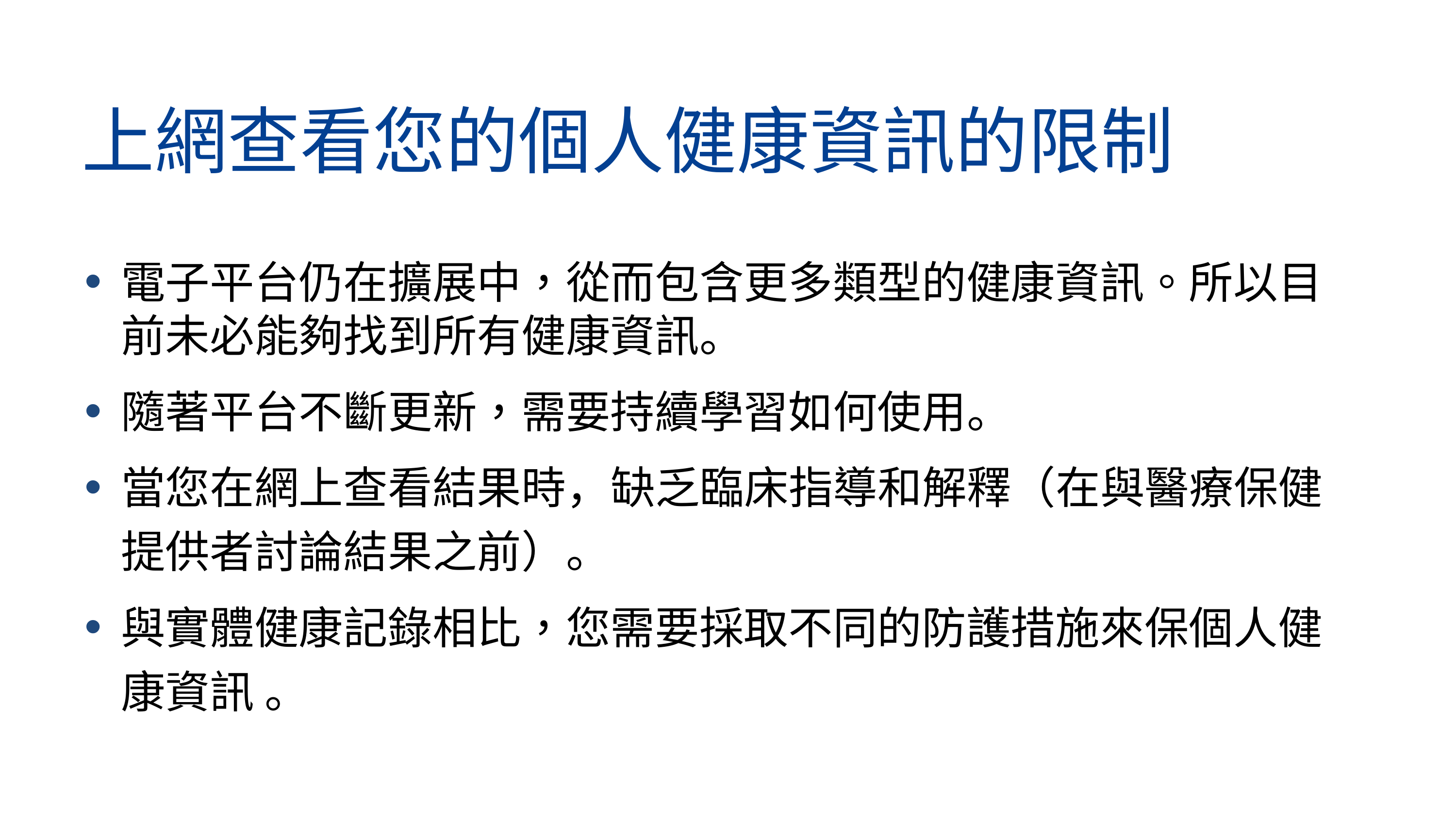

上網查看您的個人健康資訊的限制
電子平台仍在擴展中，從而包含更多類型的健康資訊。所以目前未必能夠找到所有健康資訊。
隨著平台不斷更新，需要持續學習如何使用。
當您在網上查看結果時，缺乏臨床指導和解釋（在與醫療保健提供者討論結果之前）。
與實體健康記錄相比，您需要採取不同的防護措施來保個人健康資訊 。